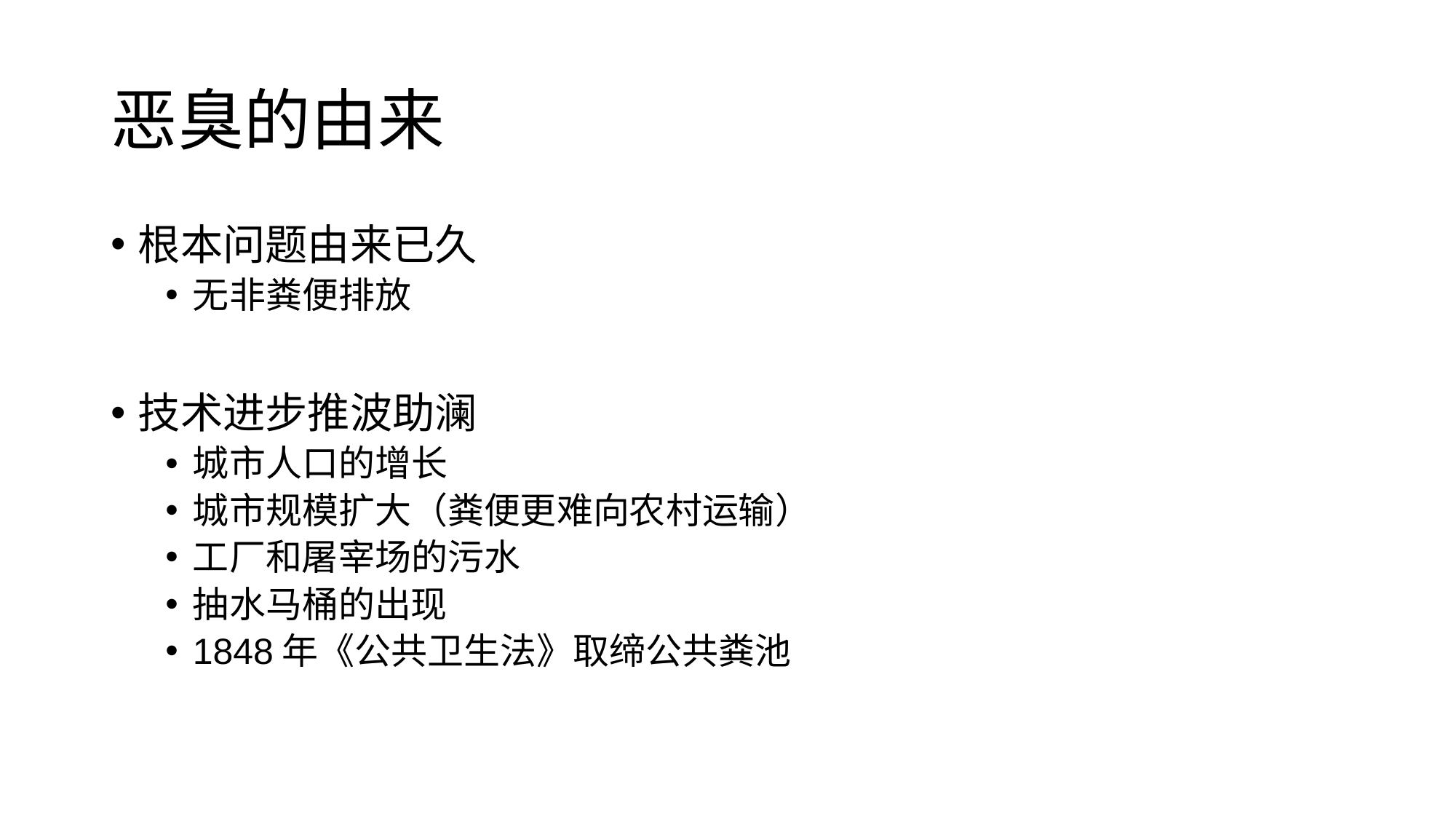

# 恶臭的由来
根本问题由来已久
无非粪便排放

技术进步推波助澜
城市人口的增长
城市规模扩大（粪便更难向农村运输）
工厂和屠宰场的污水
抽水马桶的出现
1848年《公共卫生法》取缔公共粪池